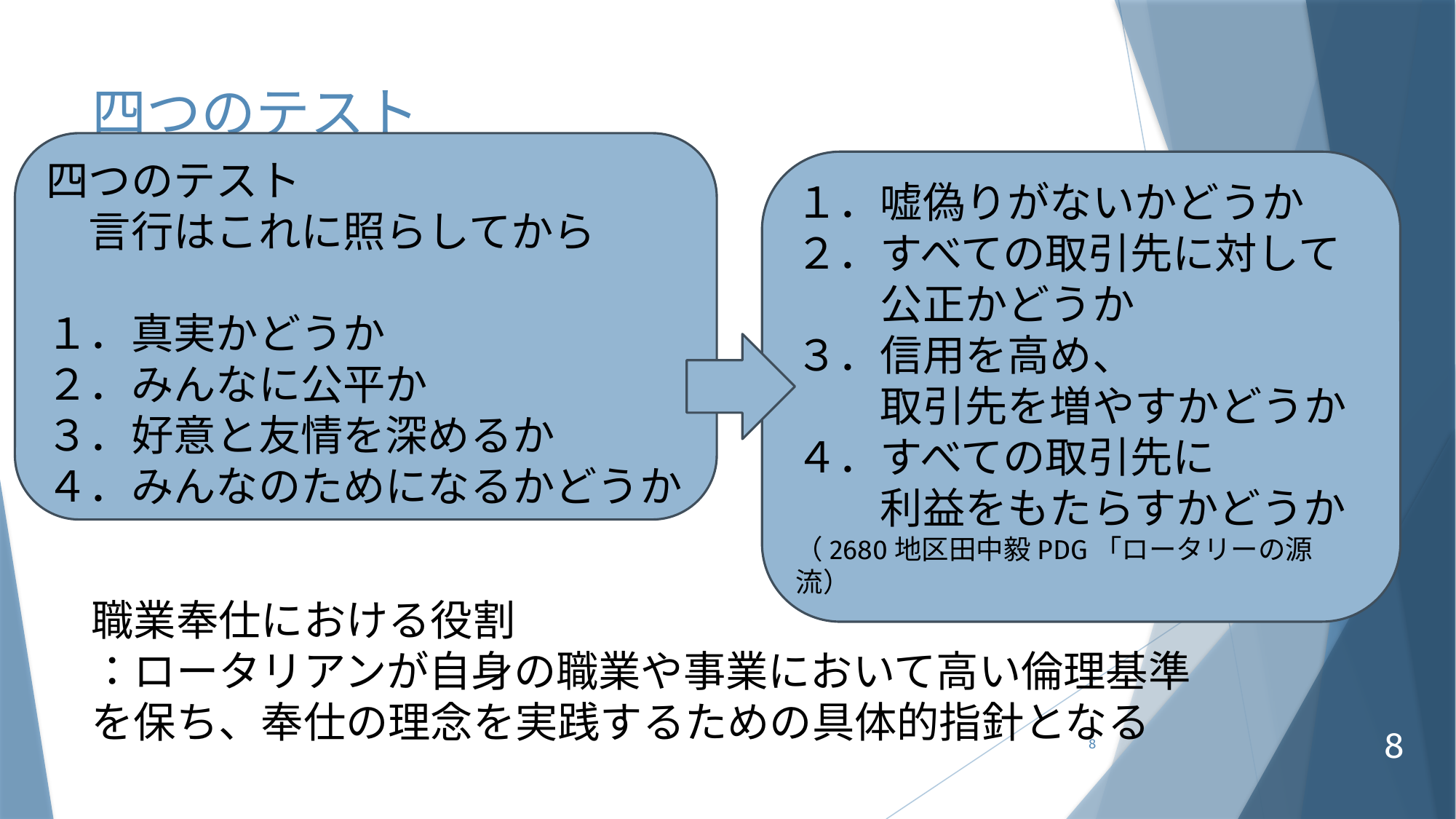

# 四つのテスト

四つのテスト
　言行はこれに照らしてから

１．真実かどうか
２．みんなに公平か
３．好意と友情を深めるか
４．みんなのためになるかどうか
１．嘘偽りがないかどうか
２．すべての取引先に対して
　　公正かどうか
３．信用を高め、
　　取引先を増やすかどうか
４．すべての取引先に
　　利益をもたらすかどうか
（2680地区田中毅PDG「ロータリーの源流）

職業奉仕における役割
：ロータリアンが自身の職業や事業において高い倫理基準を保ち、奉仕の理念を実践するための具体的指針となる
8